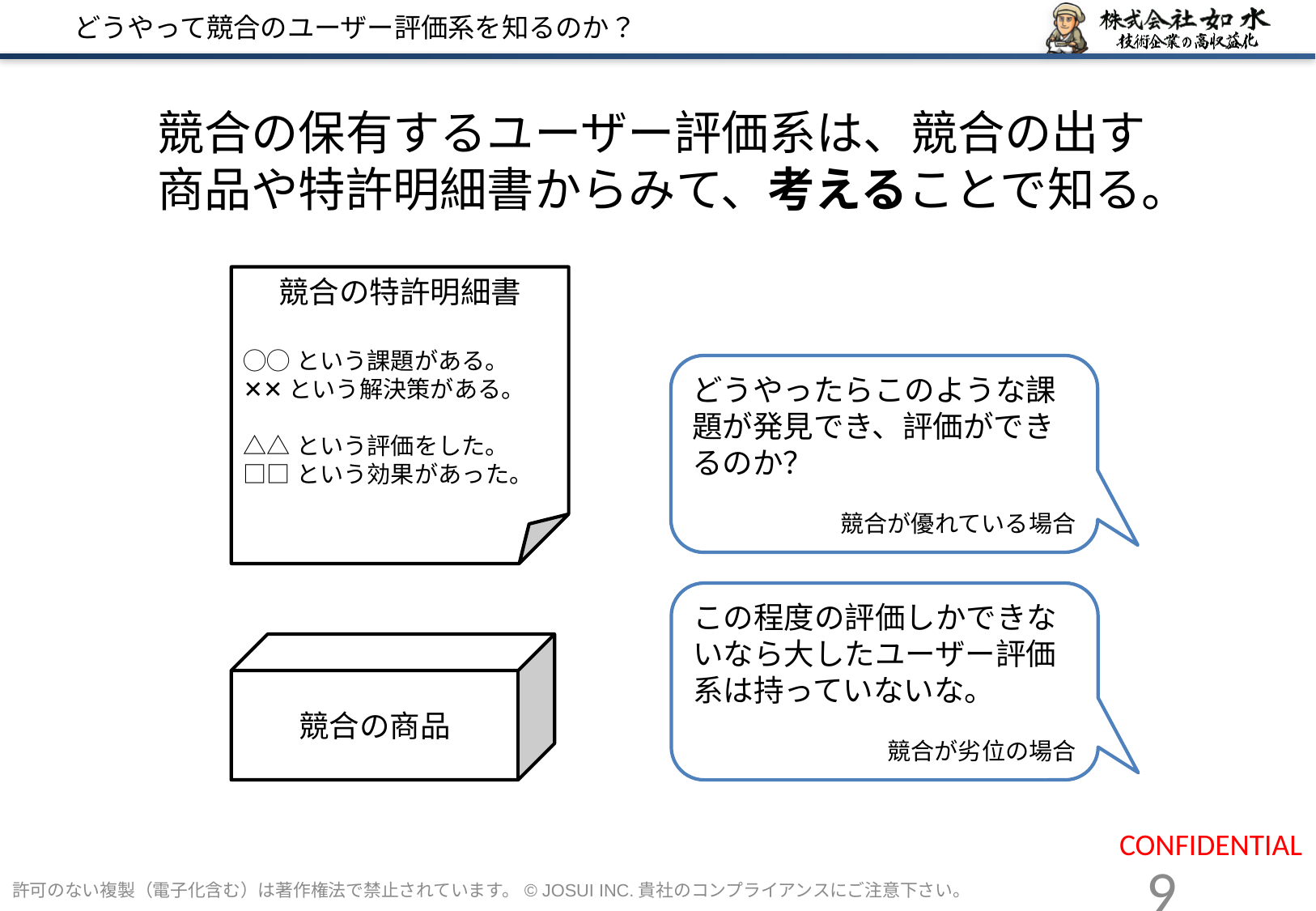

# どうやって競合のユーザー評価系を知るのか？
競合の保有するユーザー評価系は、競合の出す
商品や特許明細書からみて、考えることで知る。
競合の特許明細書

◯◯という課題がある。
✕✕という解決策がある。

△△という評価をした。
□□という効果があった。

どうやったらこのような課題が発見でき、評価ができるのか？

競合が優れている場合
この程度の評価しかできないなら大したユーザー評価系は持っていないな。

競合が劣位の場合
競合の商品
許可のない複製（電子化含む）は著作権法で禁止されています。© JOSUI INC.貴社のコンプライアンスにご注意下さい。
9